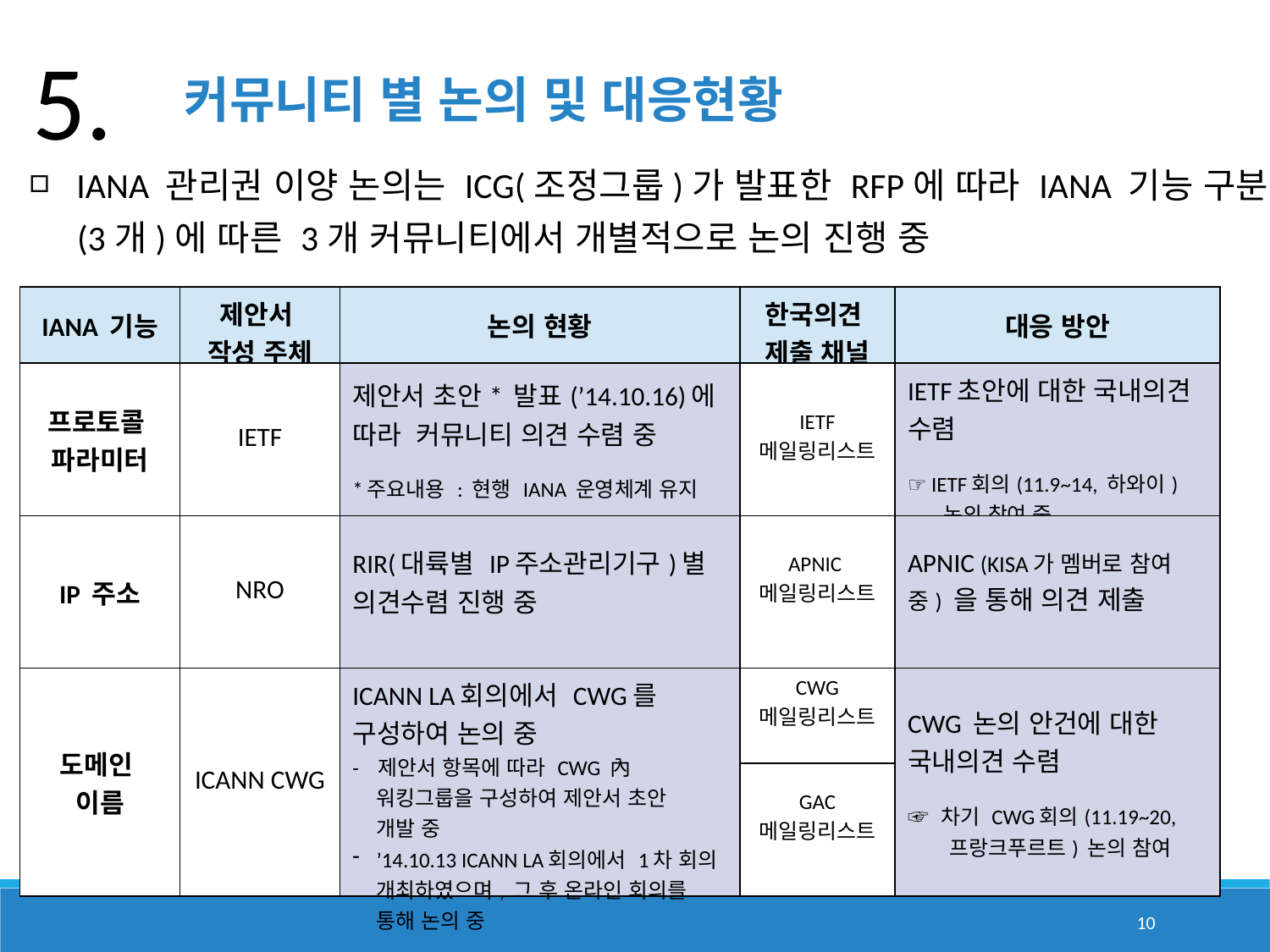

5.
     커뮤니티 별 논의 및 대응현황
IANA 관리권 이양 논의는 ICG(조정그룹)가 발표한 RFP에 따라 IANA 기능 구분
      (3개)에 따른 3개 커뮤니티에서 개별적으로 논의 진행 중

| IANA 기능 | 제안서 작성 주체 | 논의 현황 | 한국의견 제출 채널 | 대응 방안 |
| --- | --- | --- | --- | --- |
| 프로토콜 파라미터 | IETF | 제안서 초안\* 발표(’14.10.16)에 따라 커뮤니티 의견 수렴 중 \*주요내용 : 현행 IANA 운영체계 유지 | IETF 메일링리스트 | IETF초안에 대한 국내의견 수렴 ☞ IETF회의(11.9~14, 하와이) 논의 참여 중 |
| IP 주소 | NRO | RIR(대륙별 IP주소관리기구)별 의견수렴 진행 중 | APNIC 메일링리스트 | APNIC (KISA가 멤버로 참여 중) 을 통해 의견 제출 |
| 도메인 이름 | ICANN CWG | ICANN LA회의에서 CWG를 구성하여 논의 중 - 제안서 항목에 따라 CWG 內 워킹그룹을 구성하여 제안서 초안 개발 중 ’14.10.13 ICANN LA회의에서 1차 회의 개최하였으며, 그 후 온라인 회의를 통해 논의 중 | CWG 메일링리스트 | CWG 논의 안건에 대한 국내의견 수렴 ☞ 차기 CWG회의(11.19~20, 프랑크푸르트) 논의 참여 |
|  |  |  | GAC 메일링리스트 |  |
10